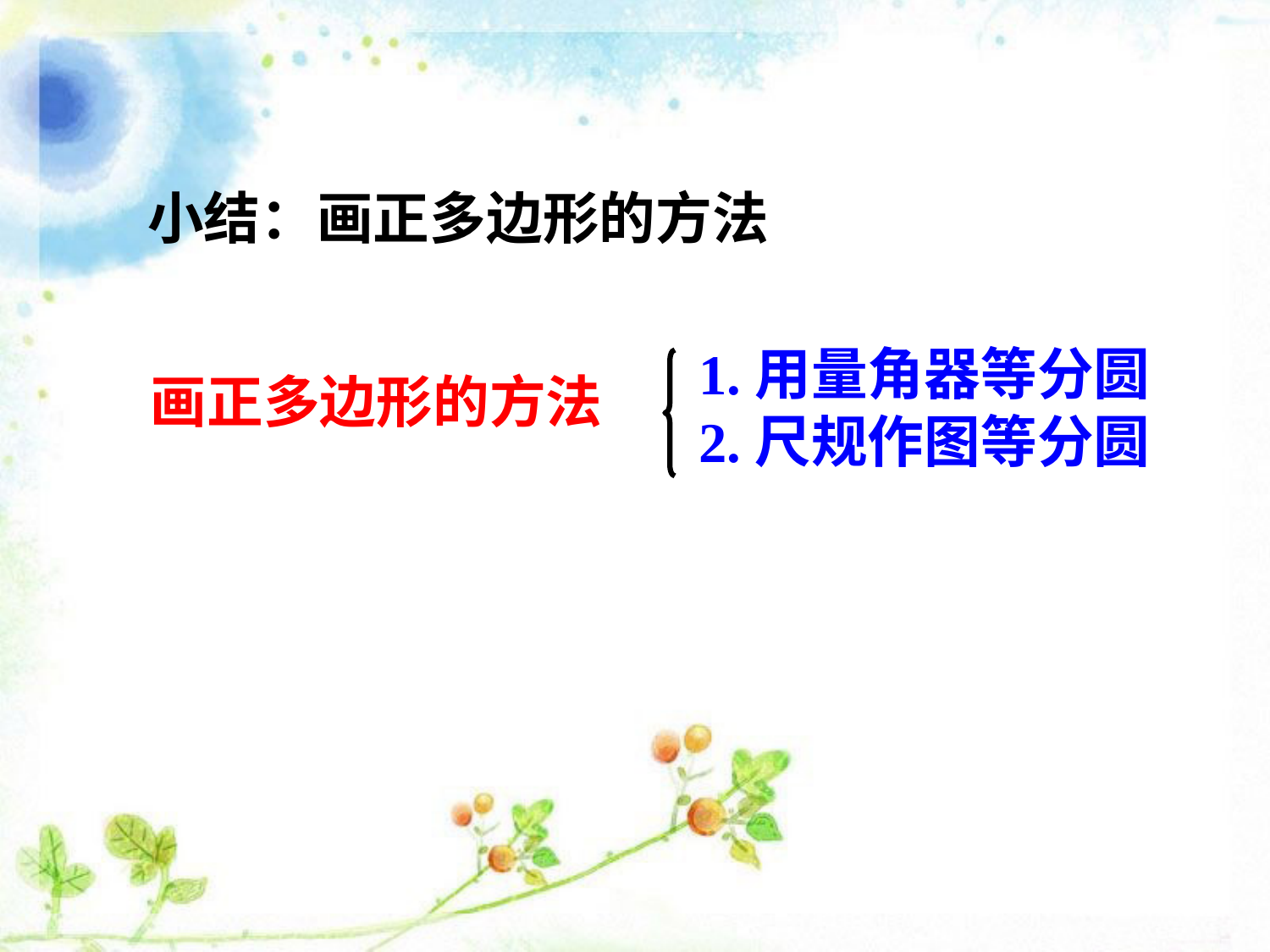

小结：画正多边形的方法
1.用量角器等分圆
2.尺规作图等分圆

画正多边形的方法